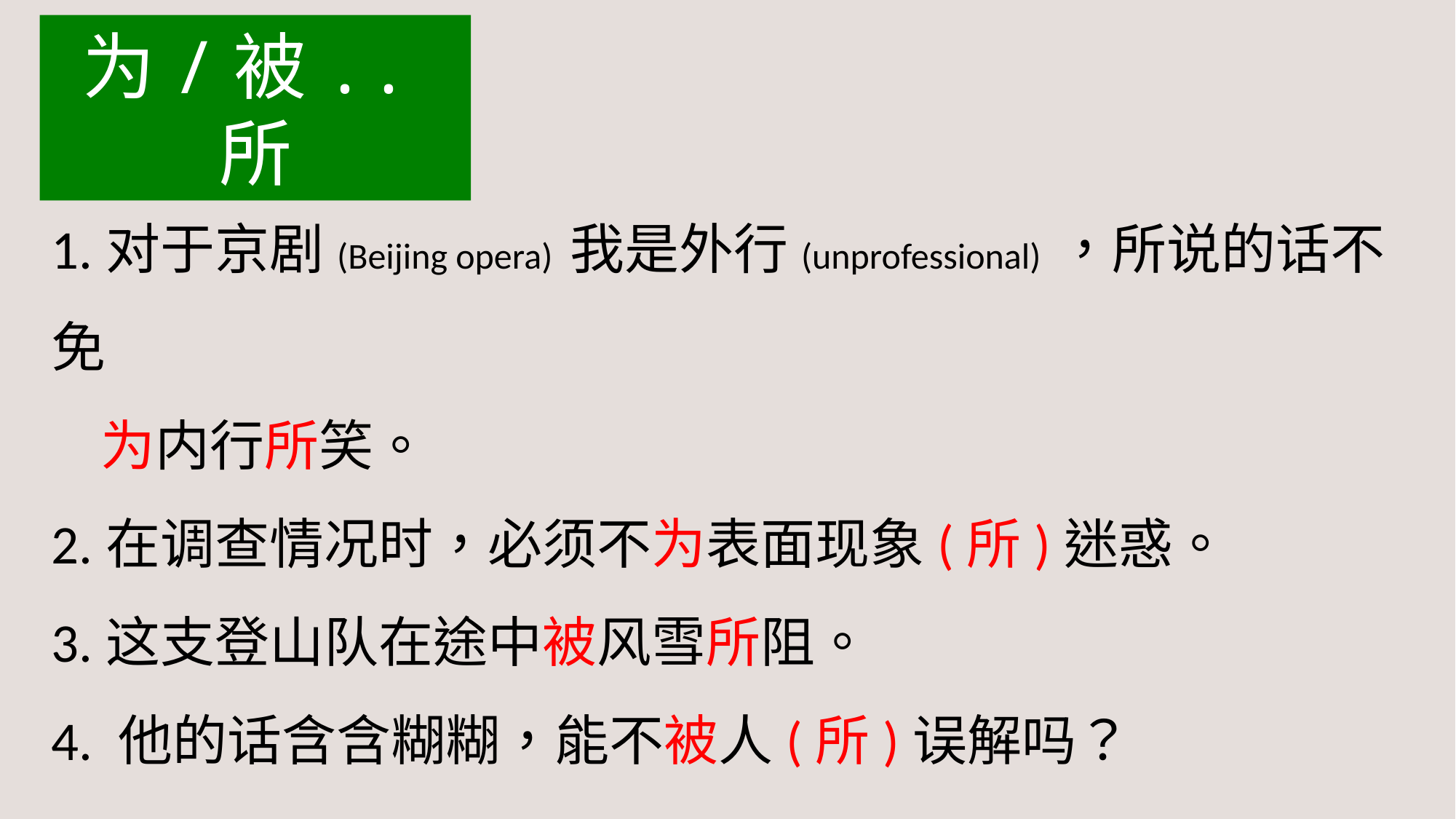

为/被..所
1.对于京剧(Beijing opera) 我是外行(unprofessional) ，所说的话不免
   为内行所笑。
2.在调查情况时，必须不为表面现象(所)迷惑。
3.这支登山队在途中被风雪所阻。
4. 他的话含含糊糊，能不被人(所)误解吗？